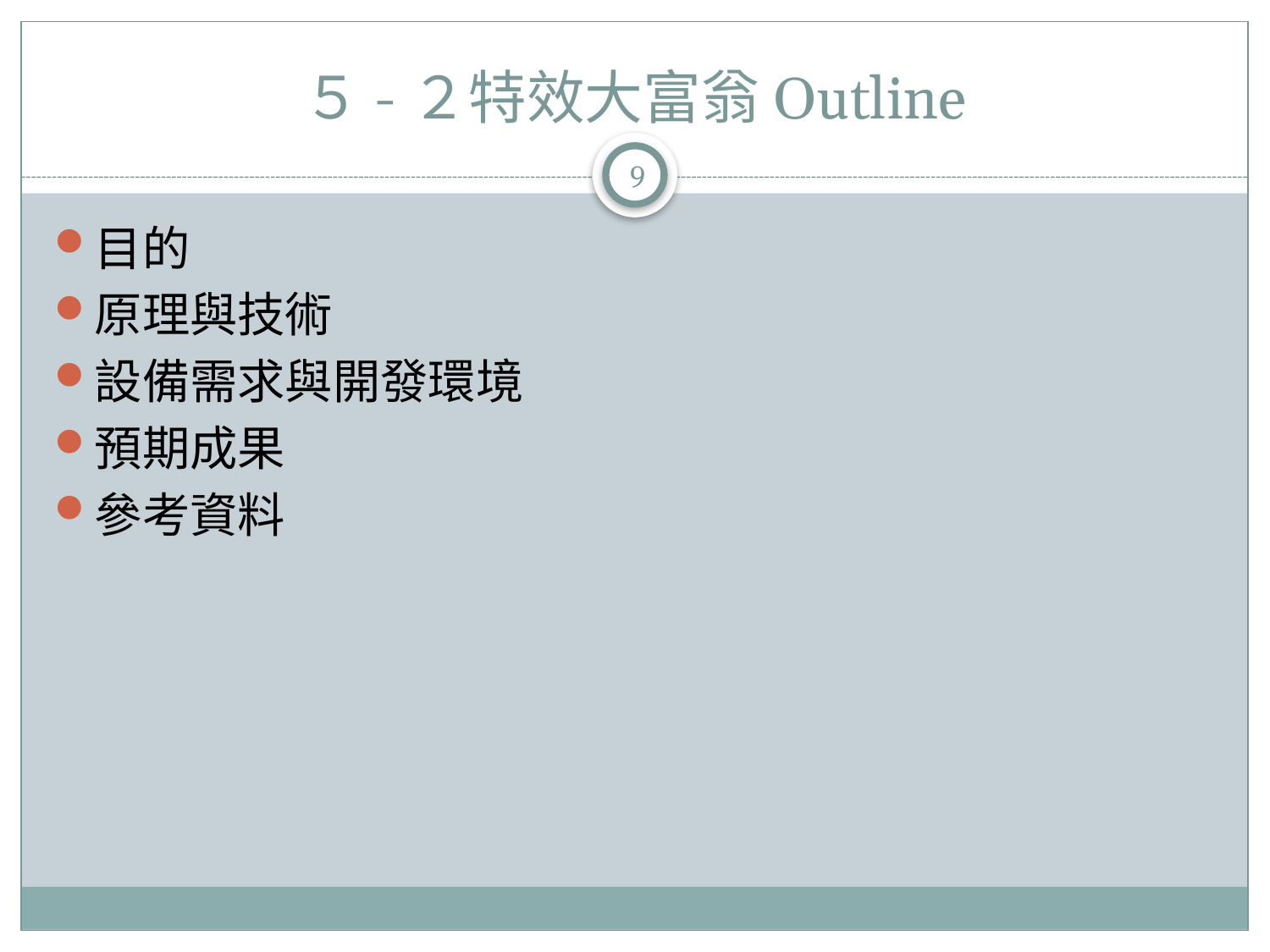

# ５-２特效大富翁Outline
9
目的
原理與技術
設備需求與開發環境
預期成果
參考資料